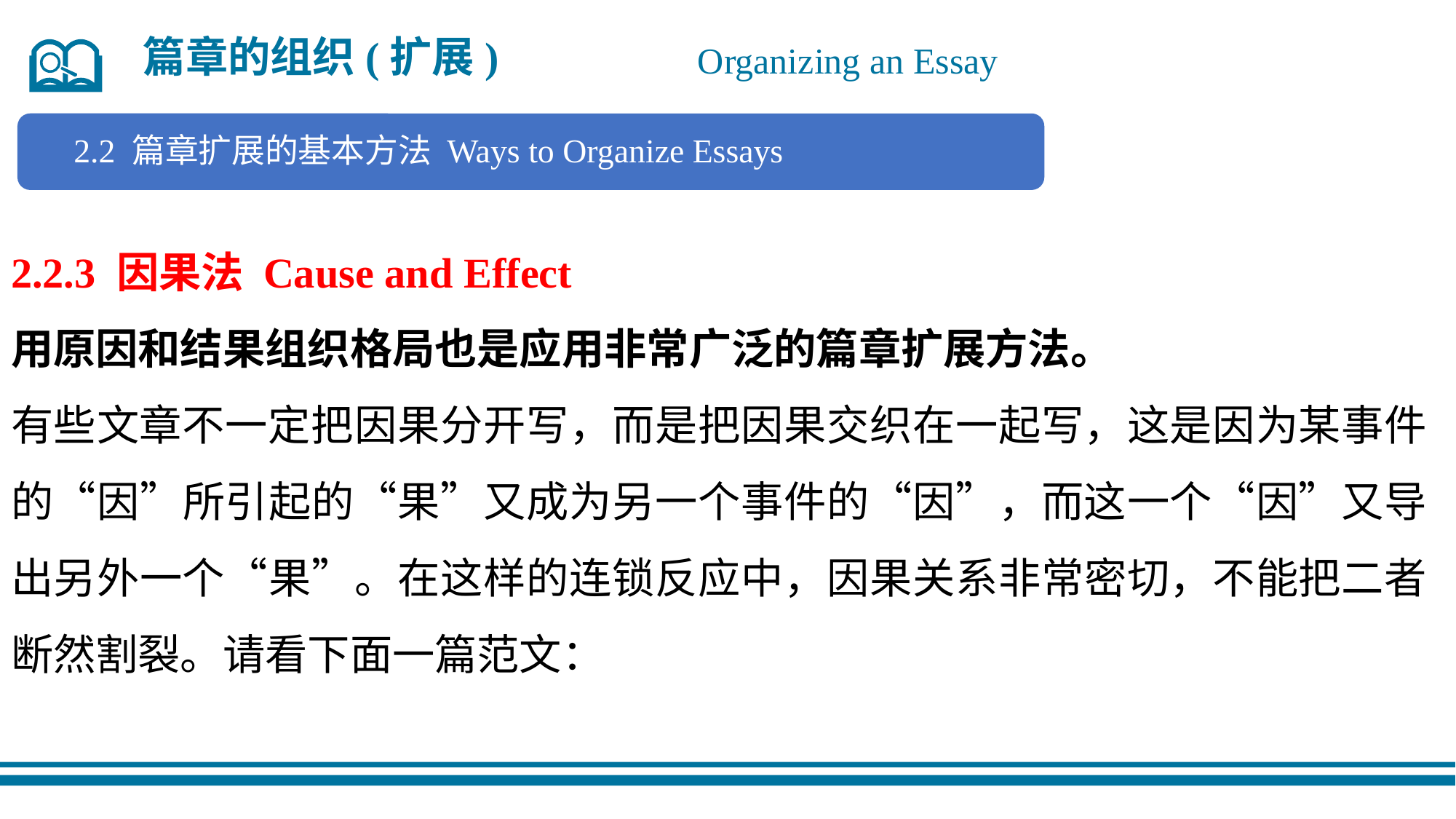

篇章的组织(扩展)
Organizing an Essay
2.2.3 因果法 Cause and Effect
用原因和结果组织格局也是应用非常广泛的篇章扩展方法。
有些文章不一定把因果分开写，而是把因果交织在一起写，这是因为某事件的“因”所引起的“果”又成为另一个事件的“因”，而这一个“因”又导出另外一个“果”。在这样的连锁反应中，因果关系非常密切，不能把二者断然割裂。请看下面一篇范文：
2.2 篇章扩展的基本方法 Ways to Organize Essays